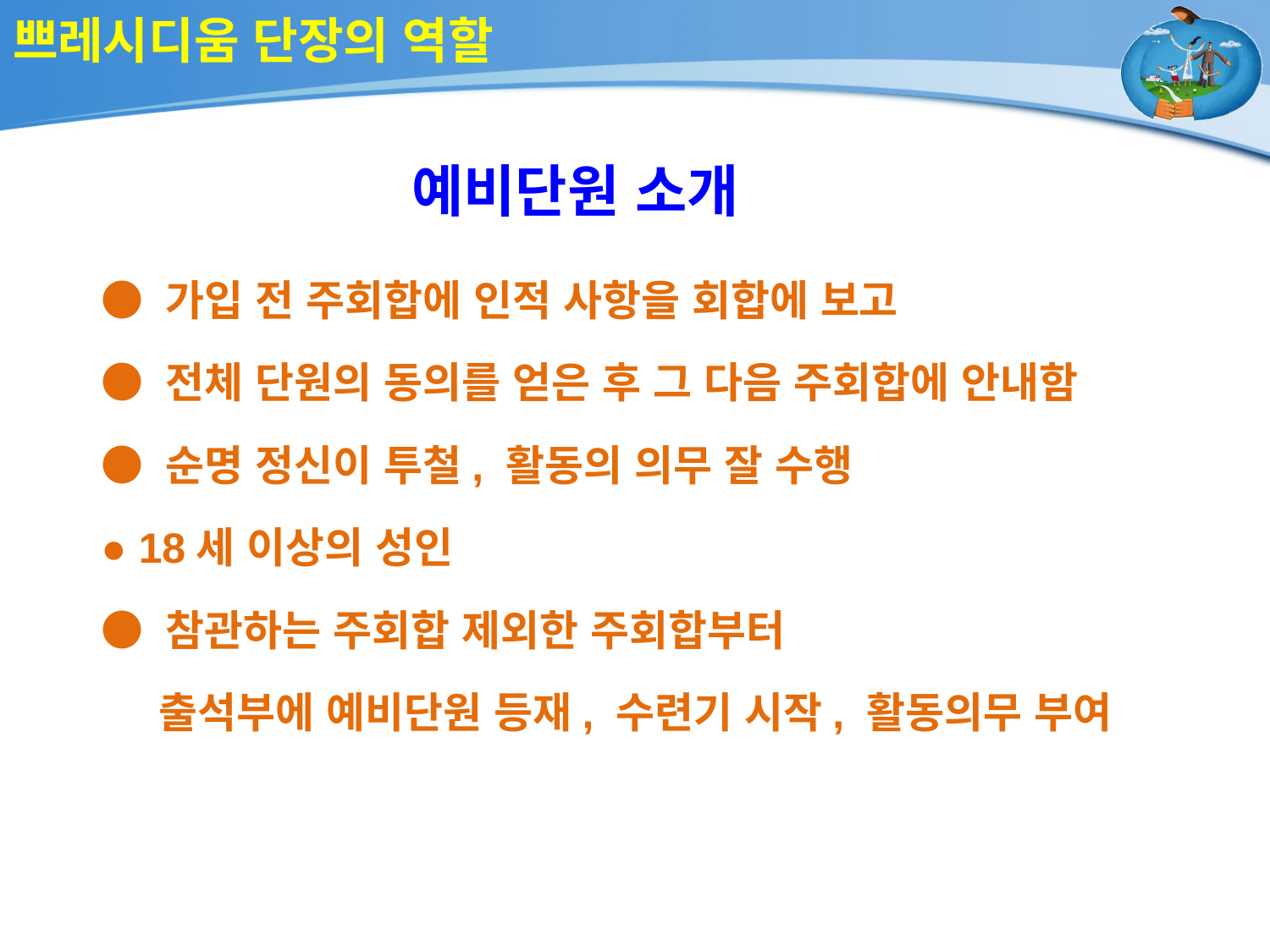

# 쁘레시디움 단장의 역할
예비단원 소개
  ● 가입 전 주회합에 인적 사항을 회합에 보고
  ● 전체 단원의 동의를 얻은 후 그 다음 주회합에 안내함
  ● 순명 정신이 투철, 활동의 의무 잘 수행
  ● 18세 이상의 성인
  ● 참관하는 주회합 제외한 주회합부터
      출석부에 예비단원 등재, 수련기 시작, 활동의무 부여